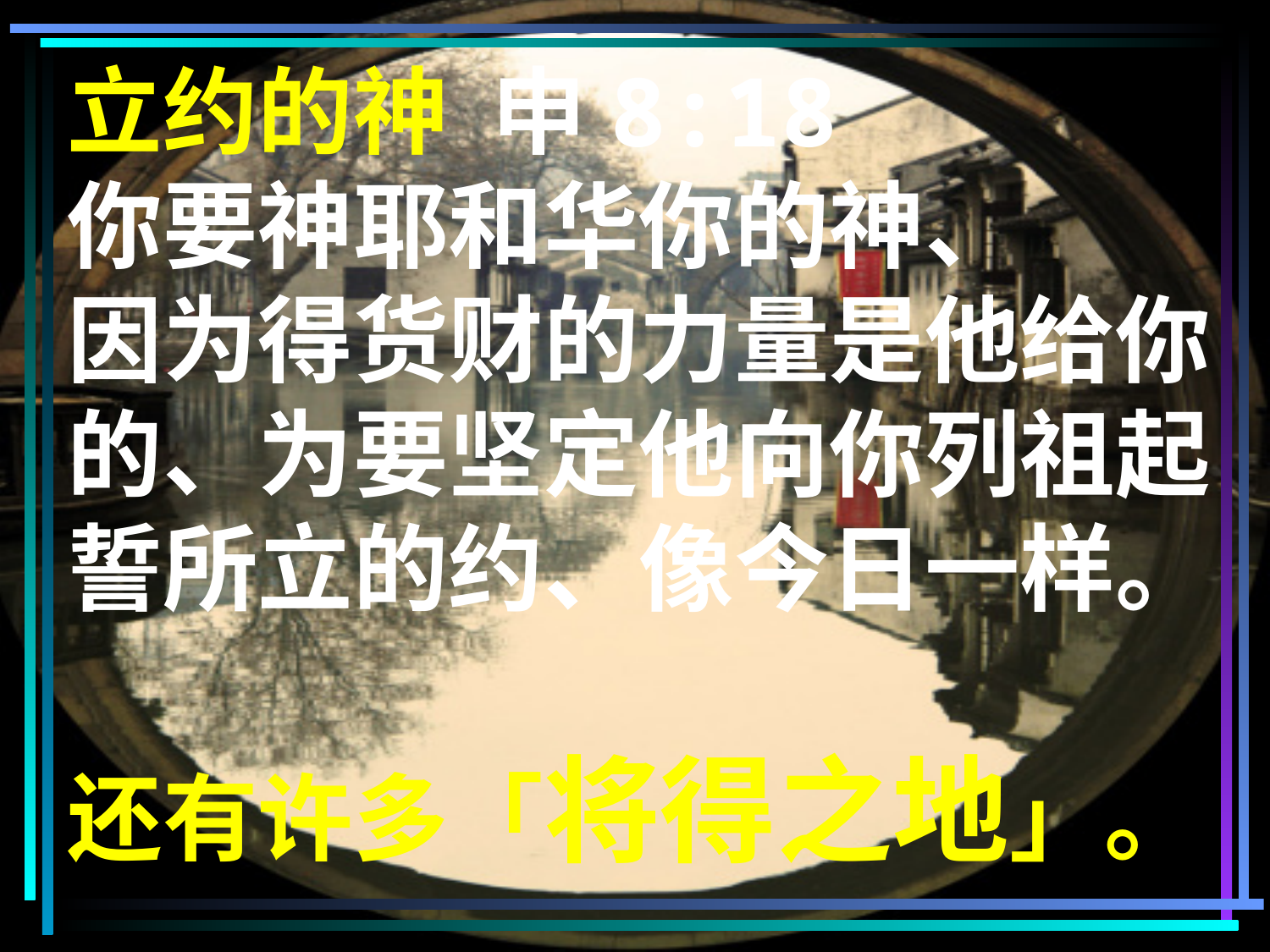

立约的神  申8:18
你要神耶和华你的神、
因为得货财的力量是他给你的、为要坚定他向你列祖起誓所立的约、像今日一样。

还有许多「将得之地」。
#